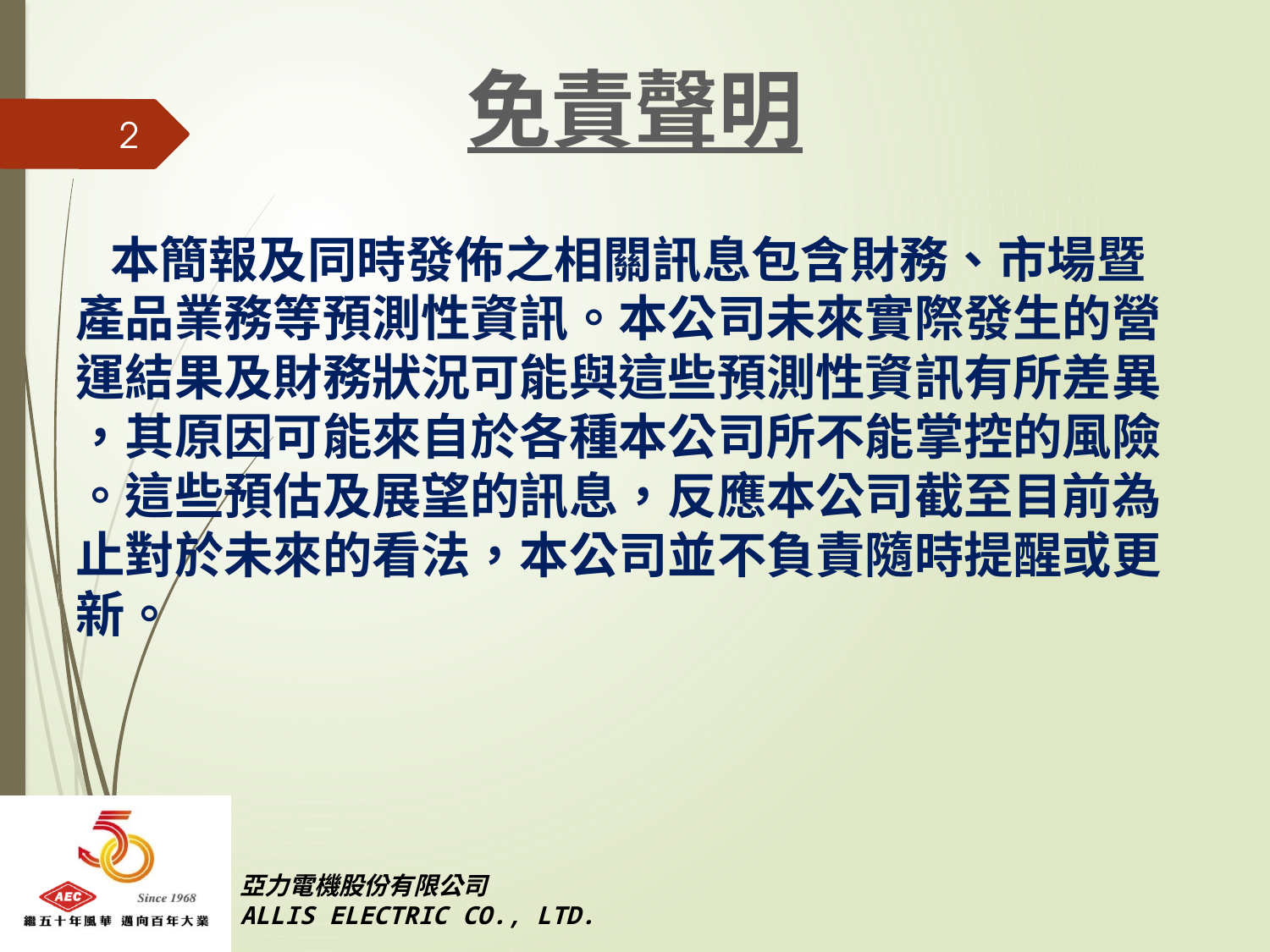

免責聲明
2
  本簡報及同時發佈之相關訊息包含財務、市場暨產品業務等預測性資訊。本公司未來實際發生的營運結果及財務狀況可能與這些預測性資訊有所差異
，其原因可能來自於各種本公司所不能掌控的風險
。這些預估及展望的訊息，反應本公司截至目前為止對於未來的看法，本公司並不負責隨時提醒或更新。